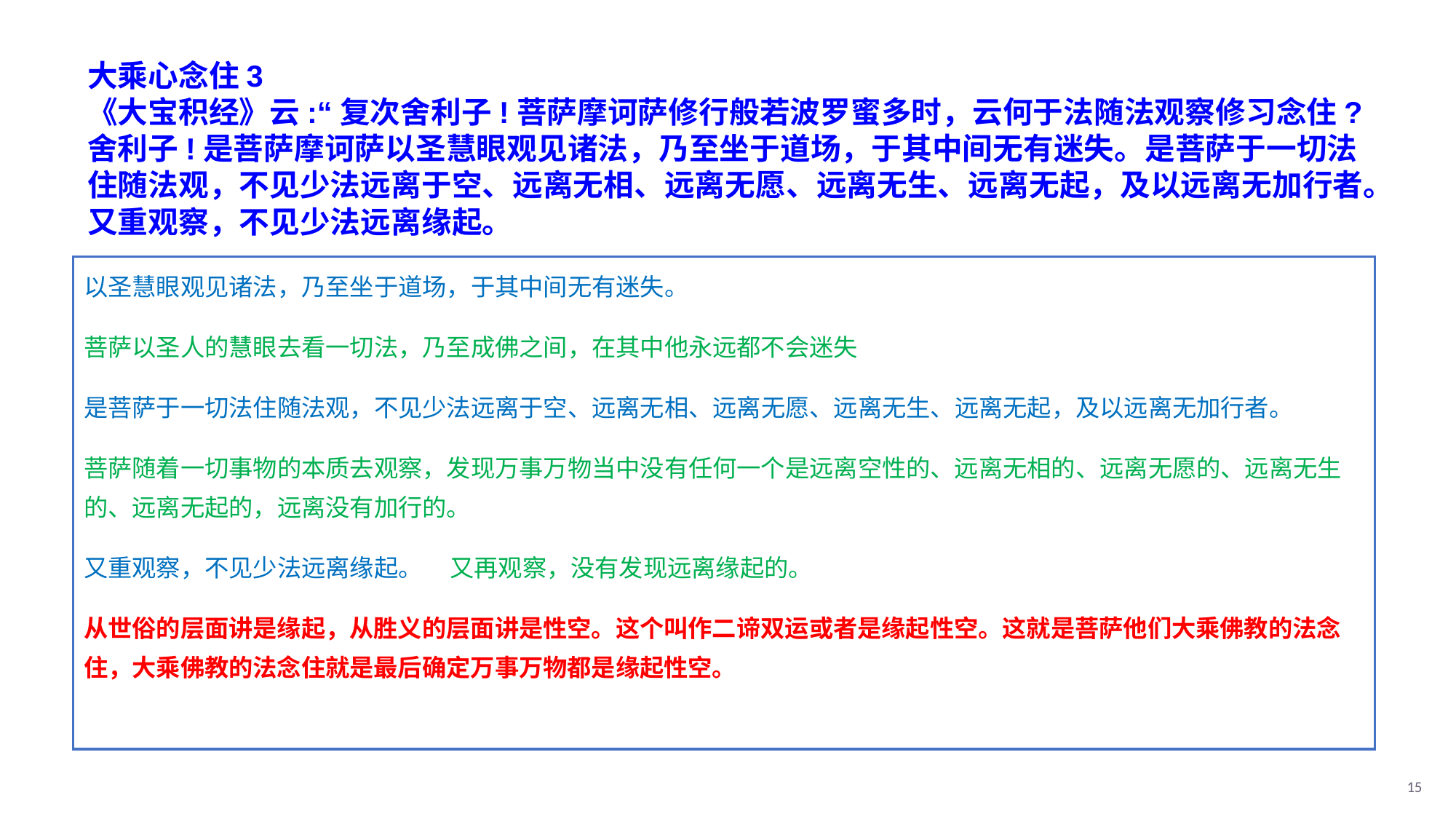

大乘心念住3
《大宝积经》云:“复次舍利子!菩萨摩诃萨修行般若波罗蜜多时，云何于法随法观察修习念住?舍利子!是菩萨摩诃萨以圣慧眼观见诸法，乃至坐于道场，于其中间无有迷失。是菩萨于一切法住随法观，不见少法远离于空、远离无相、远离无愿、远离无生、远离无起，及以远离无加行者。又重观察，不见少法远离缘起。

以圣慧眼观见诸法，乃至坐于道场，于其中间无有迷失。
菩萨以圣人的慧眼去看一切法，乃至成佛之间，在其中他永远都不会迷失
是菩萨于一切法住随法观，不见少法远离于空、远离无相、远离无愿、远离无生、远离无起，及以远离无加行者。
菩萨随着一切事物的本质去观察，发现万事万物当中没有任何一个是远离空性的、远离无相的、远离无愿的、远离无生的、远离无起的，远离没有加行的。
又重观察，不见少法远离缘起。     又再观察，没有发现远离缘起的。
从世俗的层面讲是缘起，从胜义的层面讲是性空。这个叫作二谛双运或者是缘起性空。这就是菩萨他们大乘佛教的法念住，大乘佛教的法念住就是最后确定万事万物都是缘起性空。

15